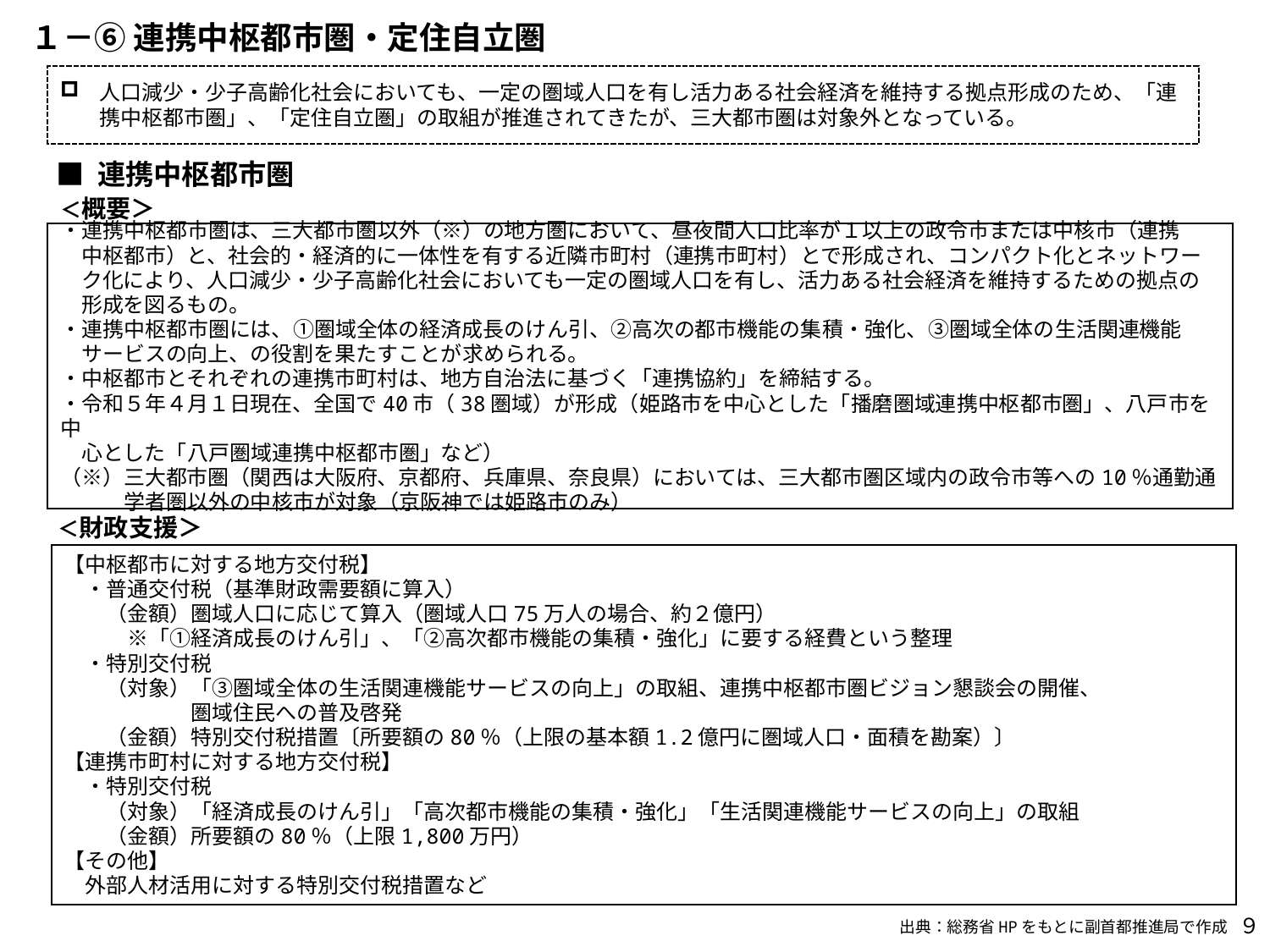

１－⑥ 連携中枢都市圏・定住自立圏
人口減少・少子高齢化社会においても、一定の圏域人口を有し活力ある社会経済を維持する拠点形成のため、「連携中枢都市圏」、「定住自立圏」の取組が推進されてきたが、三大都市圏は対象外となっている。
■ 連携中枢都市圏
＜概要＞
・連携中枢都市圏は、三大都市圏以外（※）の地方圏において、昼夜間人口比率が１以上の政令市または中核市（連携
　中枢都市）と、社会的・経済的に一体性を有する近隣市町村（連携市町村）とで形成され、コンパクト化とネットワー
　ク化により、人口減少・少子高齢化社会においても一定の圏域人口を有し、活力ある社会経済を維持するための拠点の
　形成を図るもの。
・連携中枢都市圏には、①圏域全体の経済成長のけん引、②高次の都市機能の集積・強化、③圏域全体の生活関連機能
　サービスの向上、の役割を果たすことが求められる。
・中枢都市とそれぞれの連携市町村は、地方自治法に基づく「連携協約」を締結する。
・令和５年４月１日現在、全国で40市（38圏域）が形成（姫路市を中心とした「播磨圏域連携中枢都市圏」、八戸市を中
　心とした「八戸圏域連携中枢都市圏」など）
（※）三大都市圏（関西は大阪府、京都府、兵庫県、奈良県）においては、三大都市圏区域内の政令市等への10％通勤通
　　　学者圏以外の中核市が対象（京阪神では姫路市のみ）
　＜財政支援＞
【中枢都市に対する地方交付税】
　・普通交付税（基準財政需要額に算入）
　　（金額）圏域人口に応じて算入（圏域人口75万人の場合、約２億円）
　　　※「①経済成長のけん引」、「②高次都市機能の集積・強化」に要する経費という整理
　・特別交付税
　　（対象）「③圏域全体の生活関連機能サービスの向上」の取組、連携中枢都市圏ビジョン懇談会の開催、
　　　　　　圏域住民への普及啓発
　　（金額）特別交付税措置〔所要額の80％（上限の基本額1.2億円に圏域人口・面積を勘案）〕
【連携市町村に対する地方交付税】
　・特別交付税
　　（対象）「経済成長のけん引」「高次都市機能の集積・強化」「生活関連機能サービスの向上」の取組
　　（金額）所要額の80％（上限1,800万円）
【その他】
　外部人材活用に対する特別交付税措置など
９
出典：総務省HPをもとに副首都推進局で作成